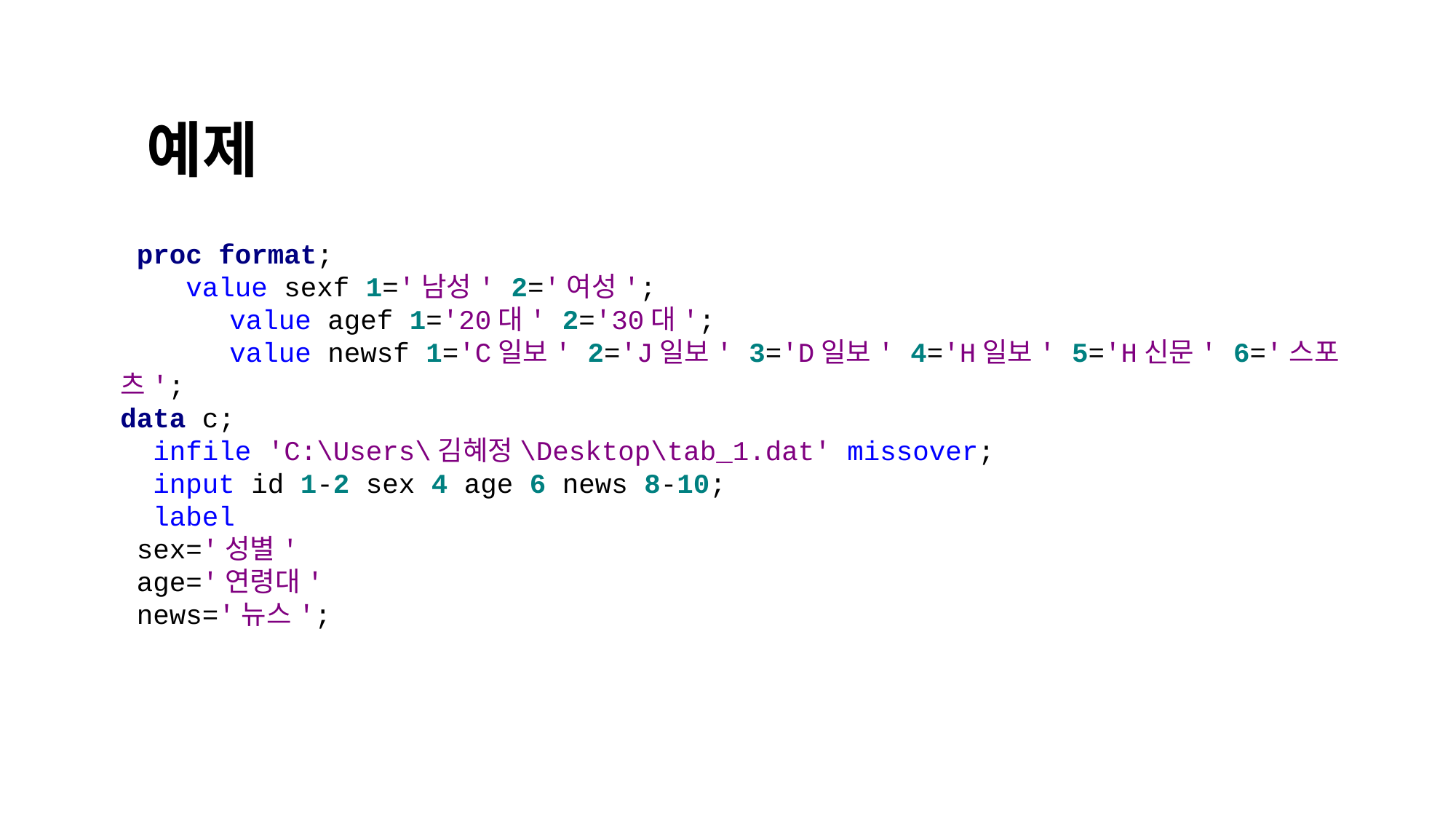

예제
 proc format;
    value sexf 1='남성' 2='여성';
	value agef 1='20대' 2='30대';
	value newsf 1='C일보' 2='J일보' 3='D일보' 4='H일보' 5='H신문' 6='스포츠';
data c;
  infile 'C:\Users\김혜정\Desktop\tab_1.dat' missover;
  input id 1-2 sex 4 age 6 news 8-10;
  label
 sex='성별'
 age='연령대'
 news='뉴스';